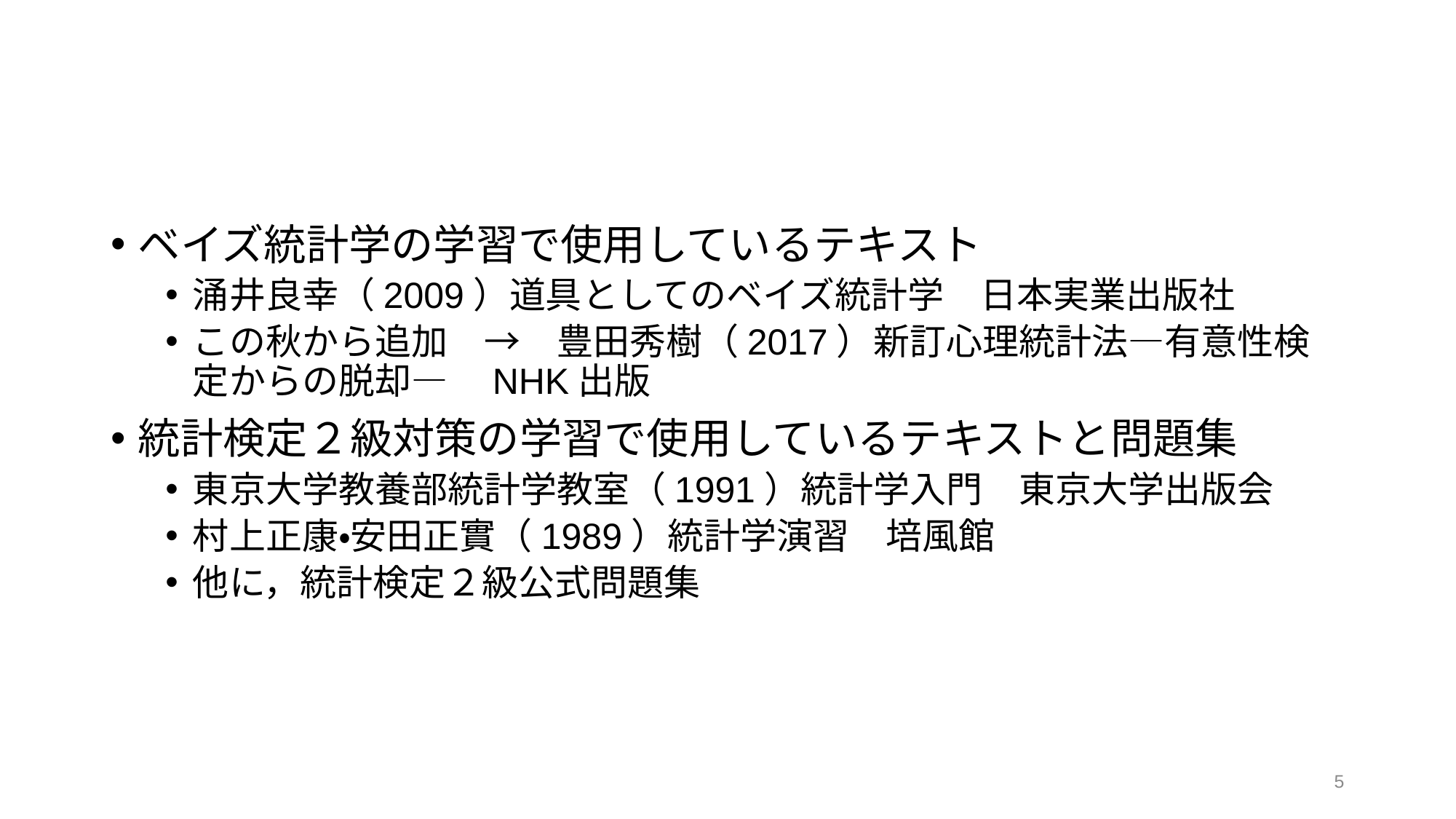

#
ベイズ統計学の学習で使用しているテキスト
涌井良幸（2009）道具としてのベイズ統計学　日本実業出版社
この秋から追加　→　豊田秀樹（2017）新訂心理統計法―有意性検定からの脱却―　NHK出版
統計検定２級対策の学習で使用しているテキストと問題集
東京大学教養部統計学教室（1991）統計学入門　東京大学出版会
村上正康・安田正實（1989）統計学演習　培風館
他に，統計検定２級公式問題集
5